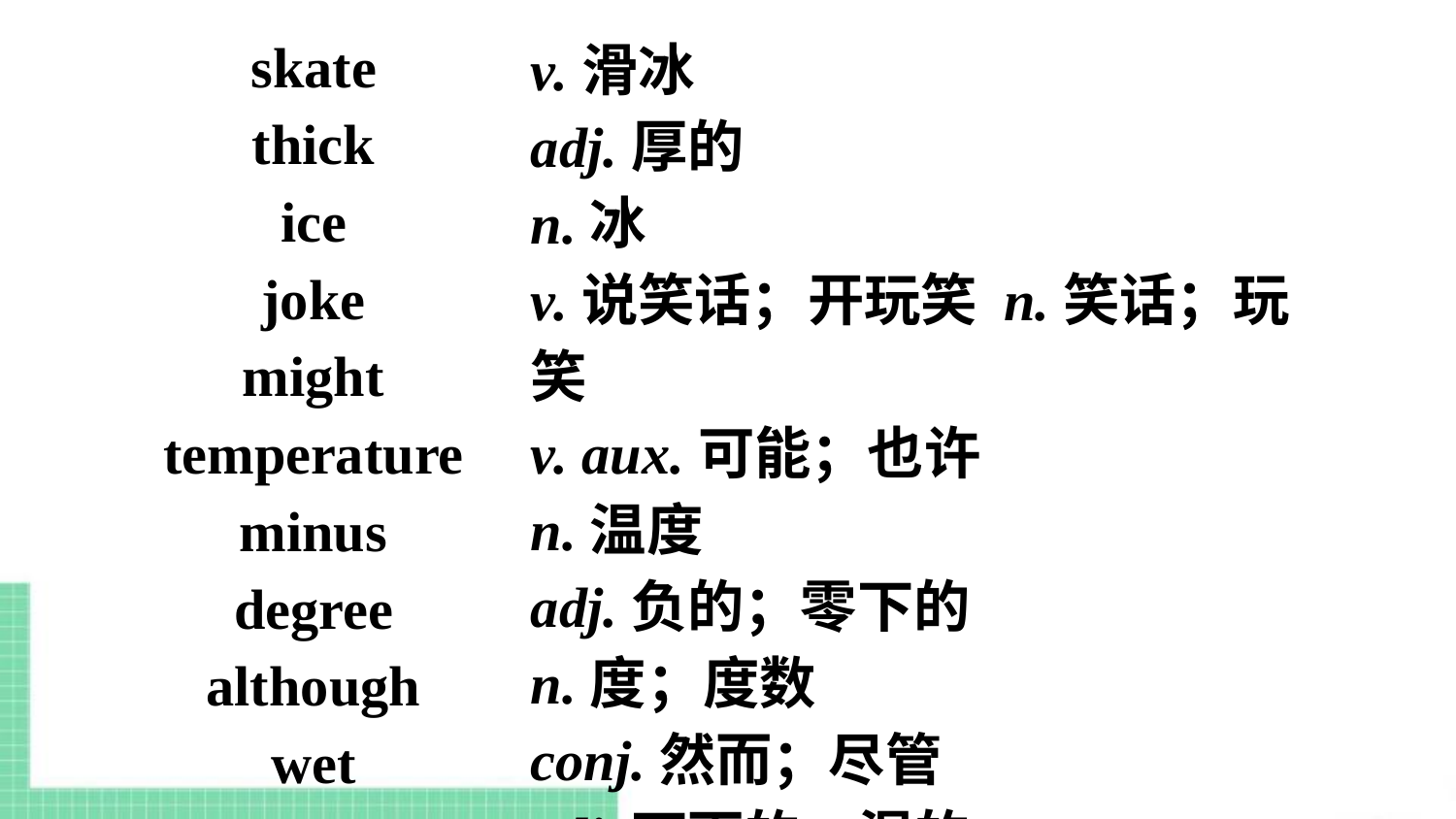

skate
thick
ice
joke
might
temperature
minus
degree
although
wet
v.滑冰
adj.厚的
n.冰
v.说笑话；开玩笑 n.笑话；玩笑
v. aux.可能；也许
n.温度
adj.负的；零下的
n.度；度数
conj.然而；尽管
adj.下雨的；湿的